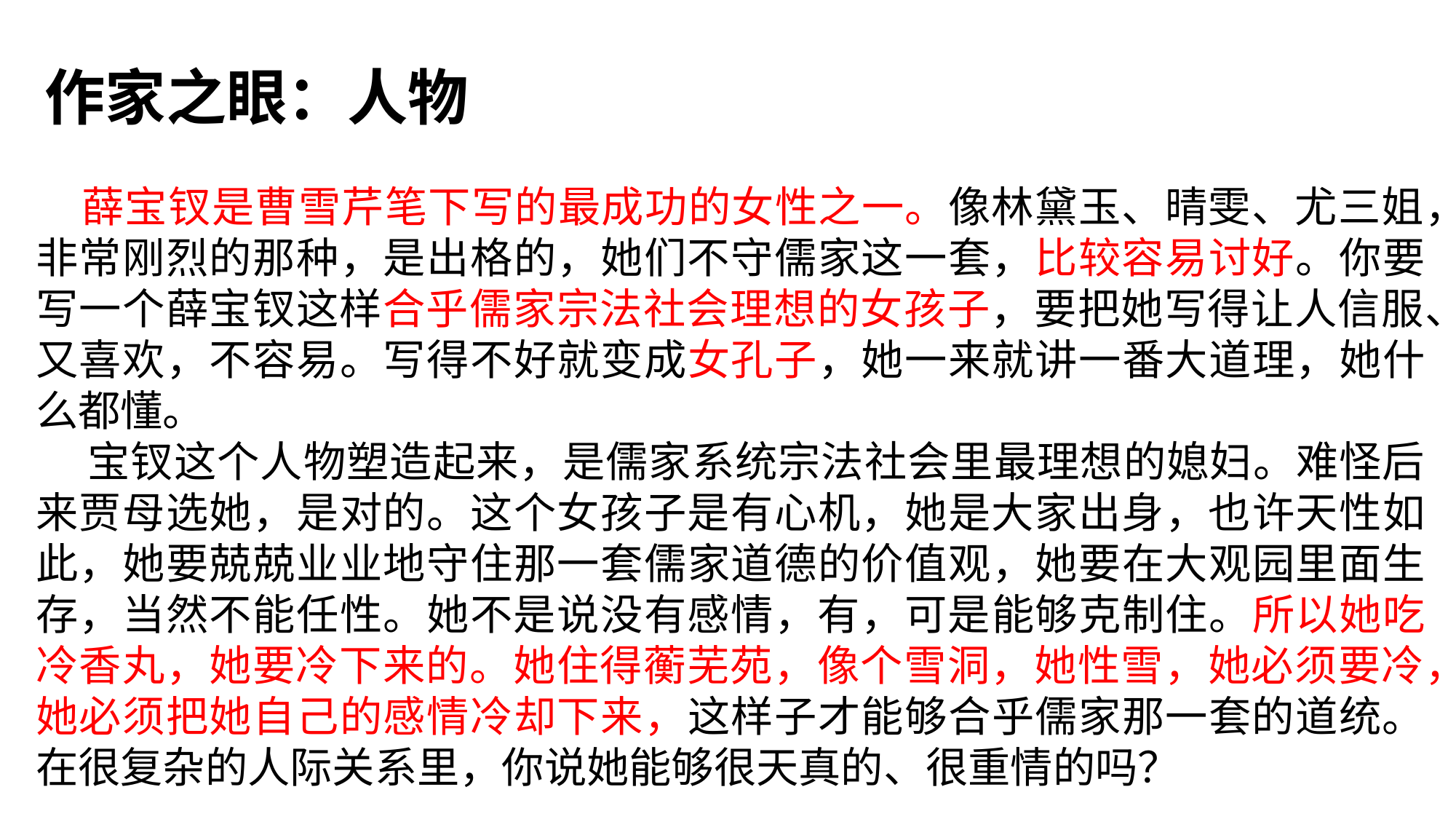

作家之眼：人物

    薛宝钗是曹雪芹笔下写的最成功的女性之一。像林黛玉、晴雯、尤三姐，非常刚烈的那种，是出格的，她们不守儒家这一套，比较容易讨好。你要写一个薛宝钗这样合乎儒家宗法社会理想的女孩子，要把她写得让人信服、又喜欢，不容易。写得不好就变成女孔子，她一来就讲一番大道理，她什么都懂。
    宝钗这个人物塑造起来，是儒家系统宗法社会里最理想的媳妇。难怪后来贾母选她，是对的。这个女孩子是有心机，她是大家出身，也许天性如此，她要兢兢业业地守住那一套儒家道德的价值观，她要在大观园里面生存，当然不能任性。她不是说没有感情，有，可是能够克制住。所以她吃冷香丸，她要冷下来的。她住得蘅芜苑，像个雪洞，她性雪，她必须要冷，她必须把她自己的感情冷却下来，这样子才能够合乎儒家那一套的道统。在很复杂的人际关系里，你说她能够很天真的、很重情的吗？